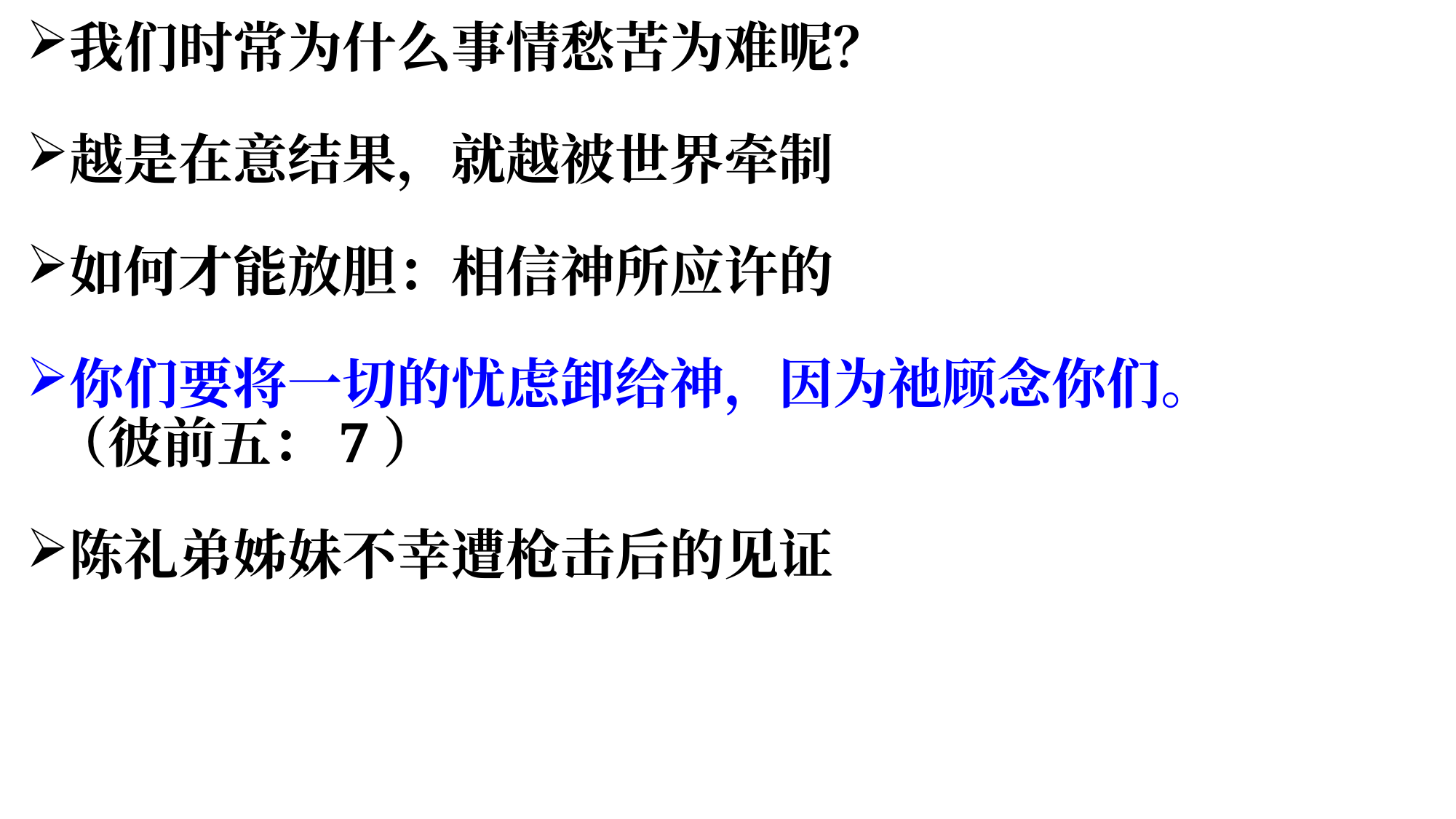

我们时常为什么事情愁苦为难呢？

越是在意结果，就越被世界牵制

如何才能放胆：相信神所应许的

你们要将一切的忧虑卸给神，因为祂顾念你们。（彼前五：7）

陈礼弟姊妹不幸遭枪击后的见证